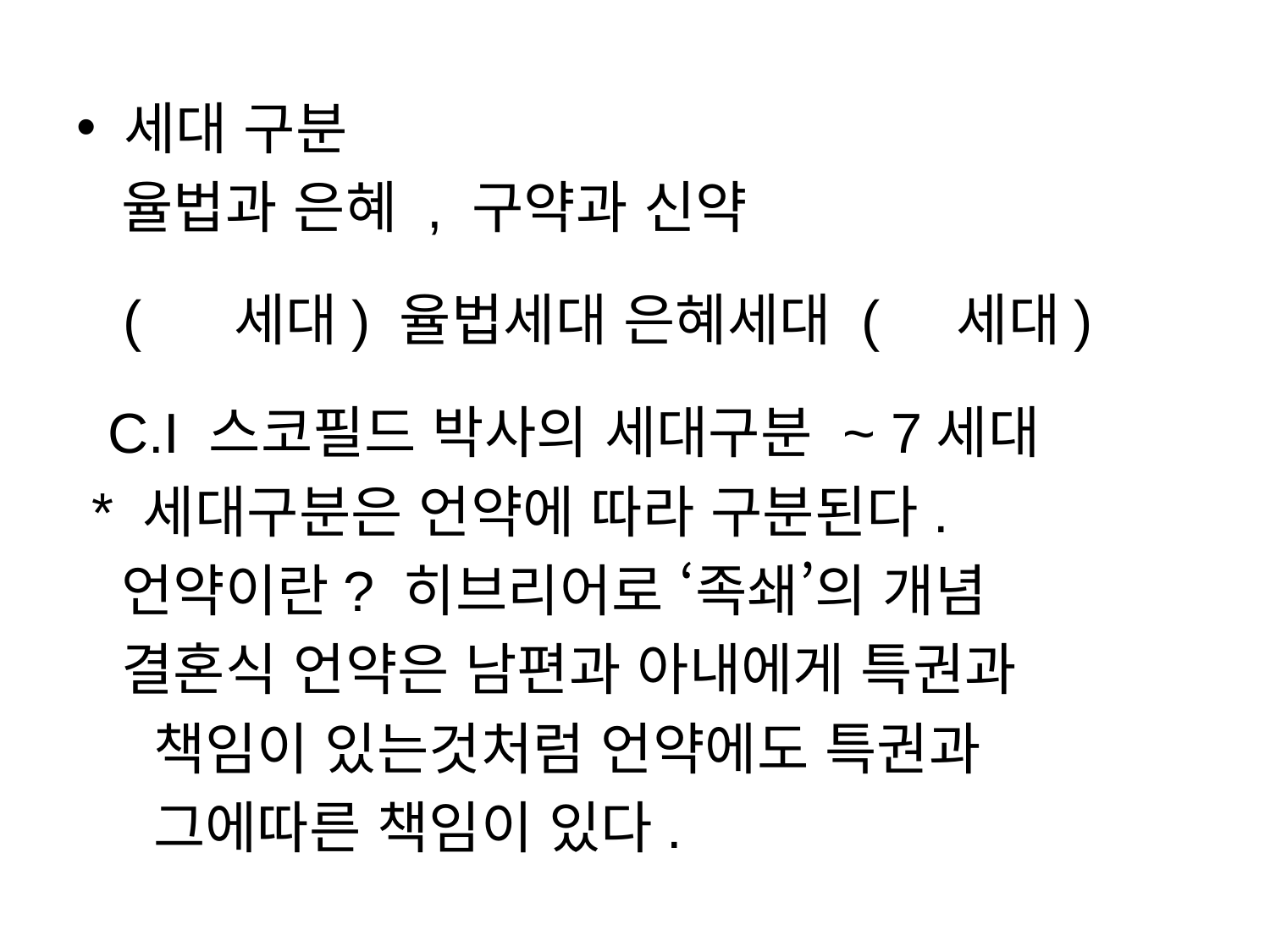

세대 구분
  율법과 은혜 , 구약과 신약
   (     세대) 율법세대 은혜세대 (    세대)
  C.I 스코필드 박사의 세대구분 ~ 7세대
 * 세대구분은 언약에 따라 구분된다.
  언약이란? 히브리어로 ‘족쇄’의 개념
  결혼식 언약은 남편과 아내에게 특권과
    책임이 있는것처럼 언약에도 특권과
    그에따른 책임이 있다.